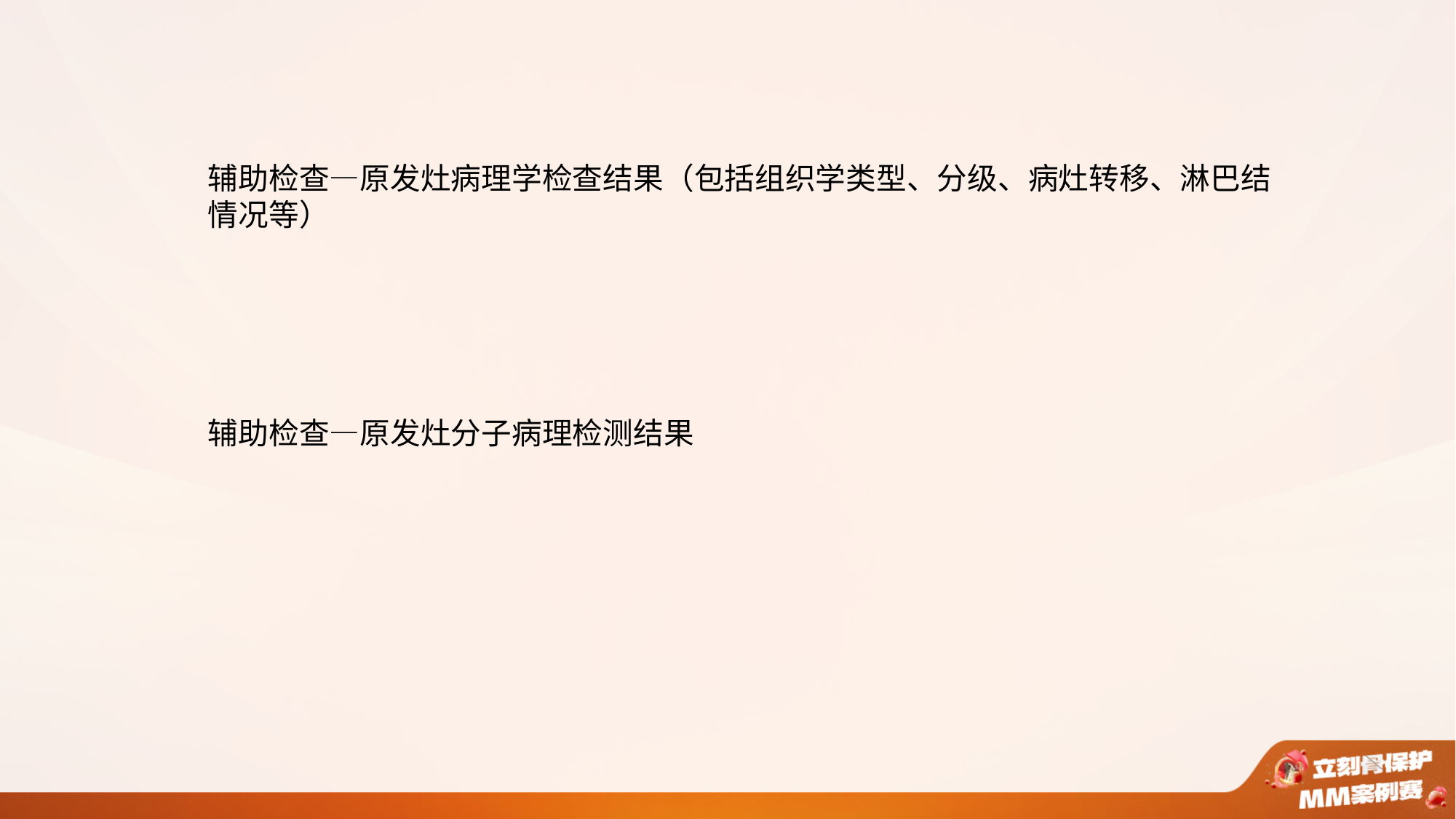

辅助检查—原发灶病理学检查结果（包括组织学类型、分级、病灶转移、淋巴结情况等）
辅助检查—原发灶分子病理检测结果